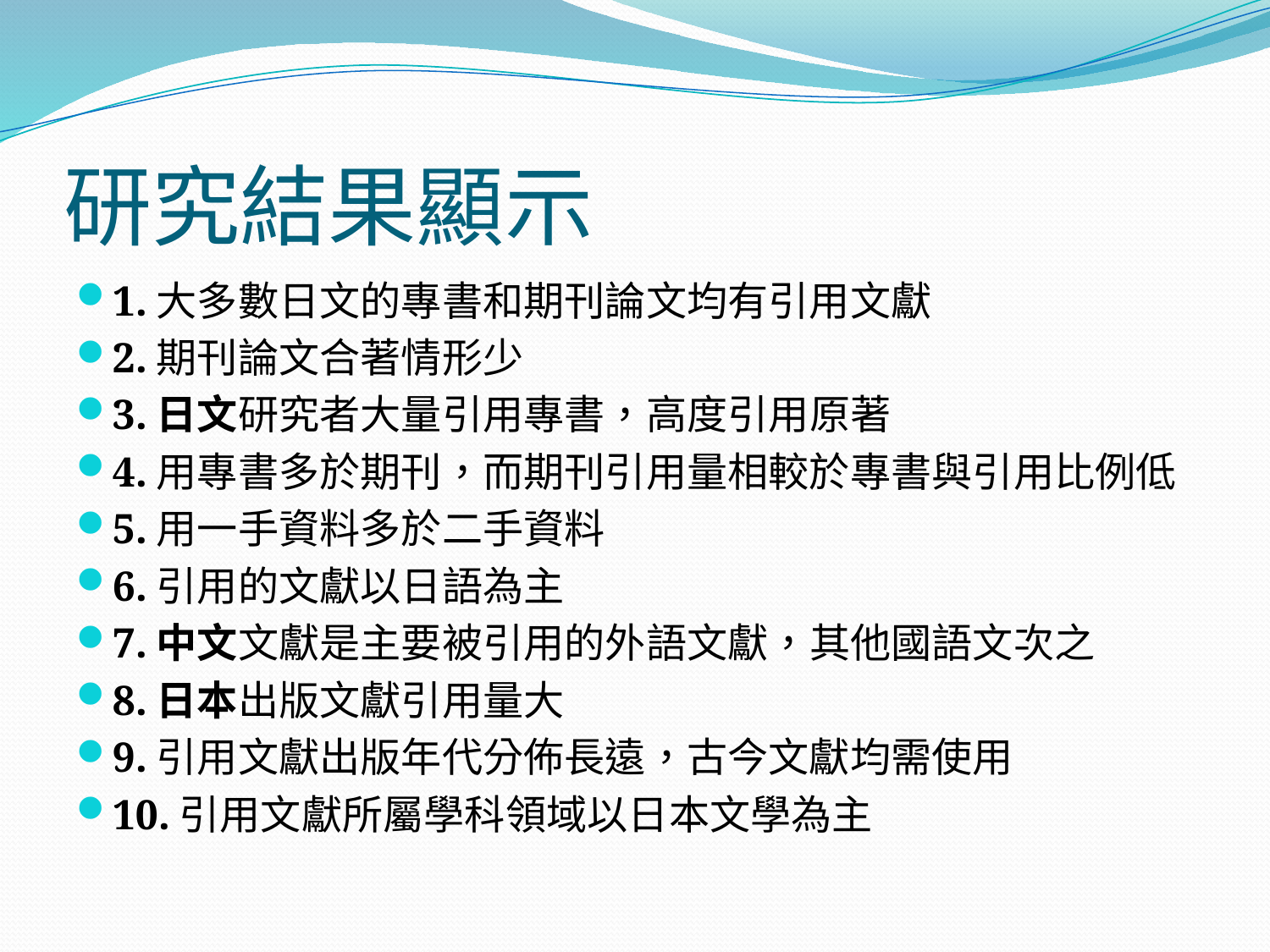

# 研究結果顯示
1.大多數日文的專書和期刊論文均有引用文獻
2.期刊論文合著情形少
3.日文研究者大量引用專書，高度引用原著
4.用專書多於期刊，而期刊引用量相較於專書與引用比例低
5.用一手資料多於二手資料
6.引用的文獻以日語為主
7.中文文獻是主要被引用的外語文獻，其他國語文次之
8.日本出版文獻引用量大
9.引用文獻出版年代分佈長遠，古今文獻均需使用
10.引用文獻所屬學科領域以日本文學為主